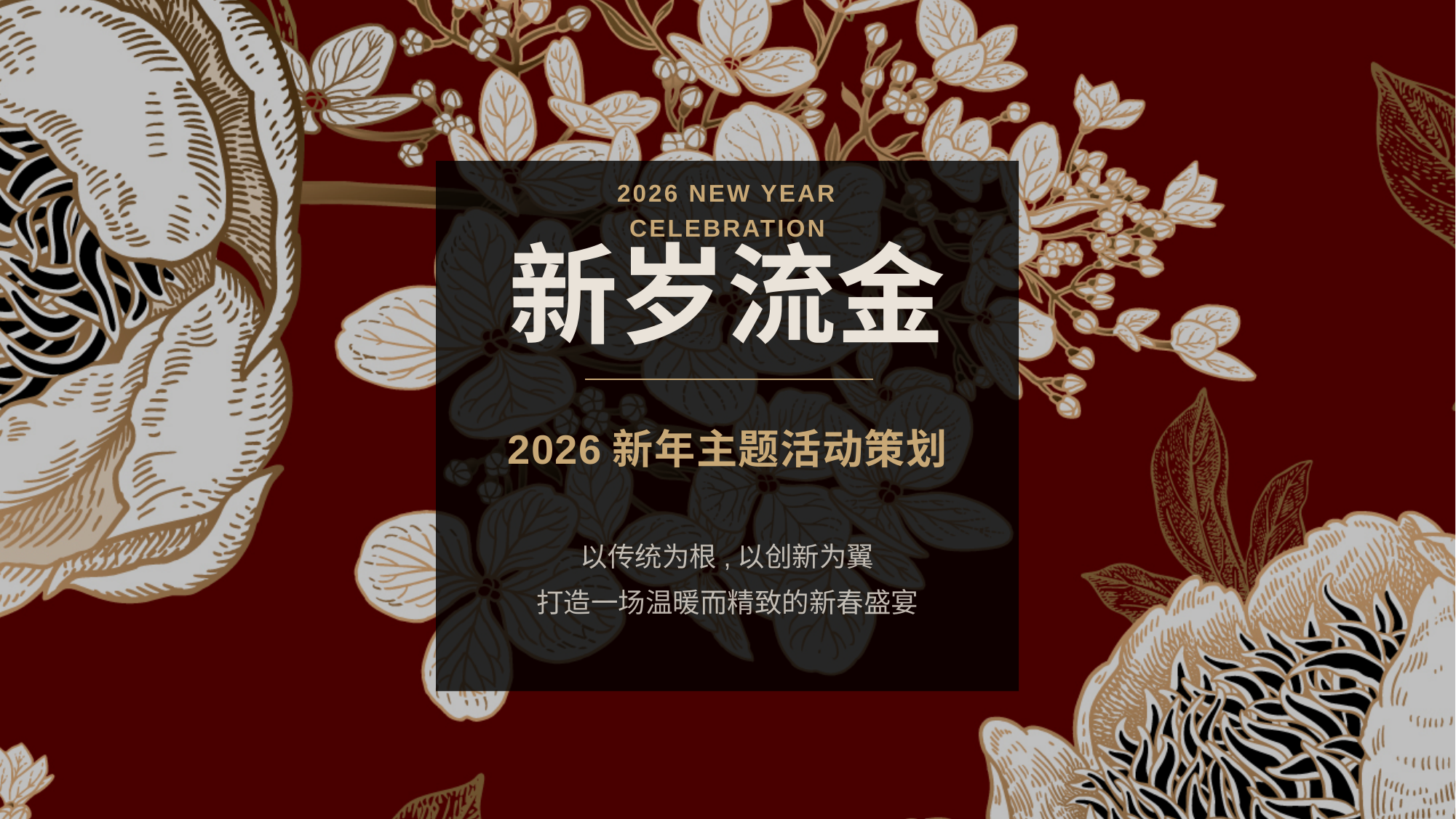

2026 NEW YEAR CELEBRATION
新岁流金
2026新年主题活动策划
以传统为根,以创新为翼
打造一场温暖而精致的新春盛宴